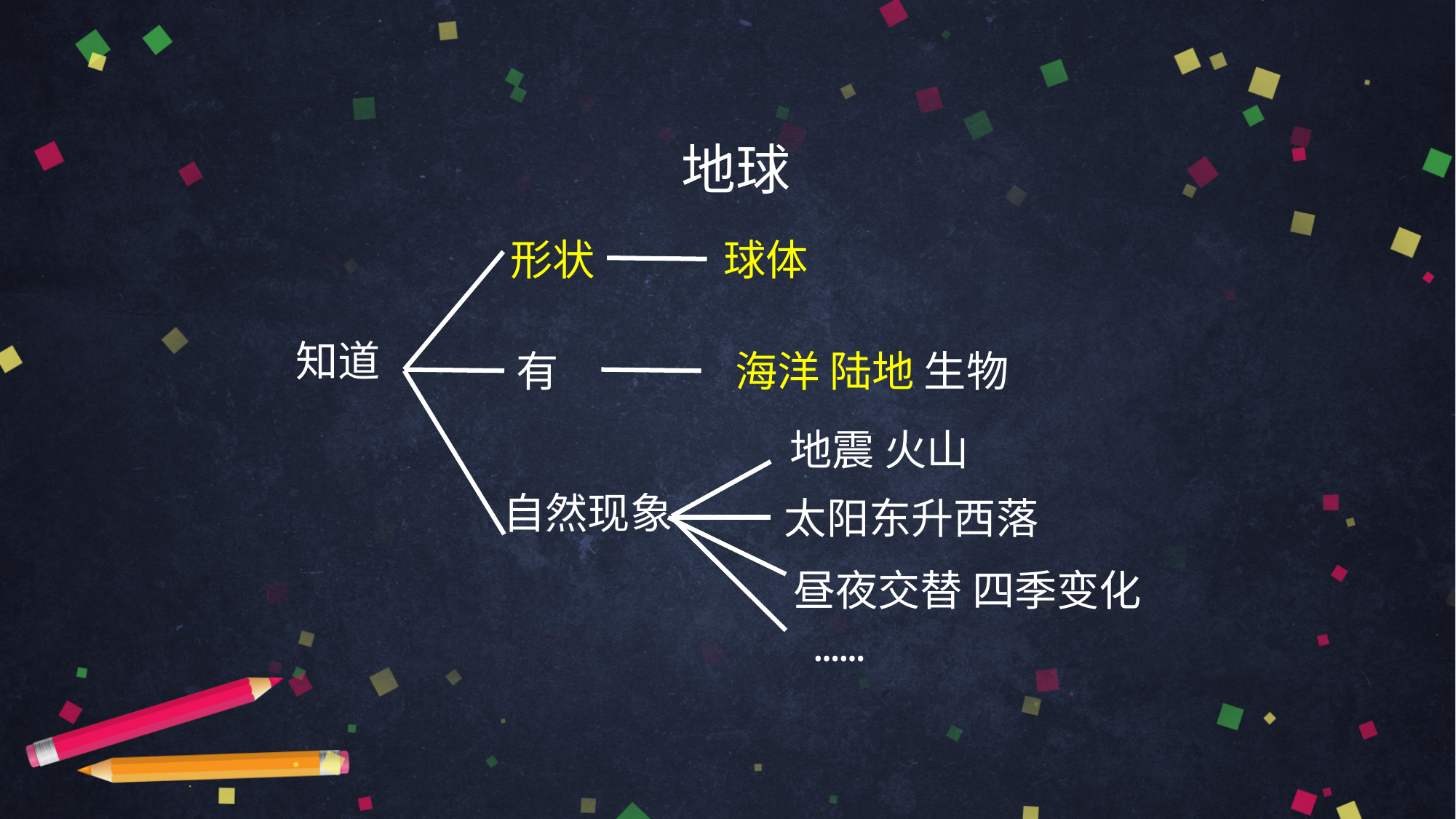

# 地球
形状
球体
知道
有
海洋 陆地 生物
地震 火山
自然现象
太阳东升西落
昼夜交替 四季变化
……